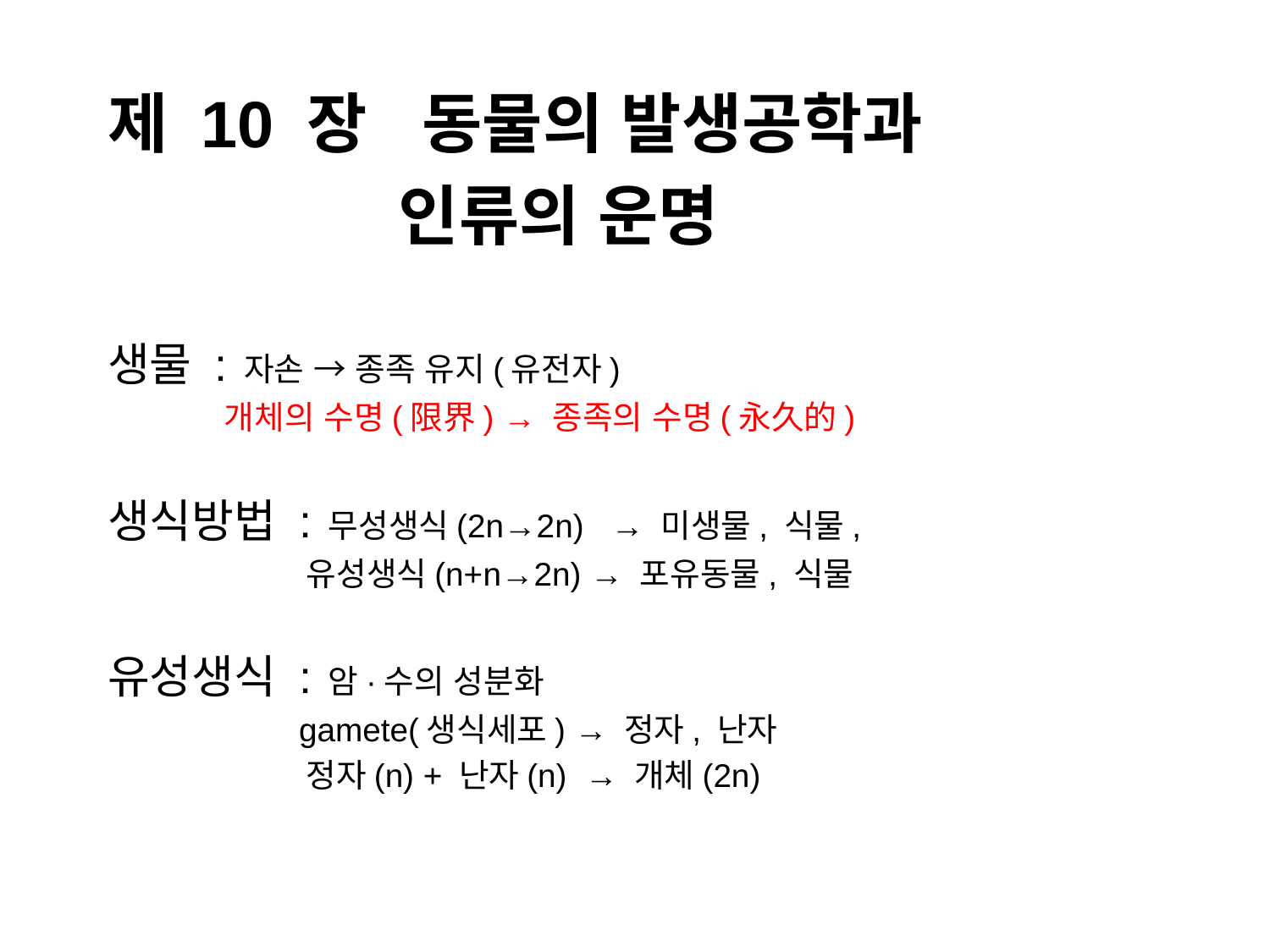

제 10 장   동물의 발생공학과
               인류의 운명

생물 : 자손 → 종족 유지(유전자)
            개체의 수명(限界) → 종족의 수명(永久的)

생식방법 : 무성생식(2n→2n)   → 미생물, 식물,
                     유성생식(n+n→2n) → 포유동물, 식물

유성생식 : 암·수의 성분화
                     gamete(생식세포) → 정자, 난자
                     정자(n) + 난자(n)  → 개체(2n)